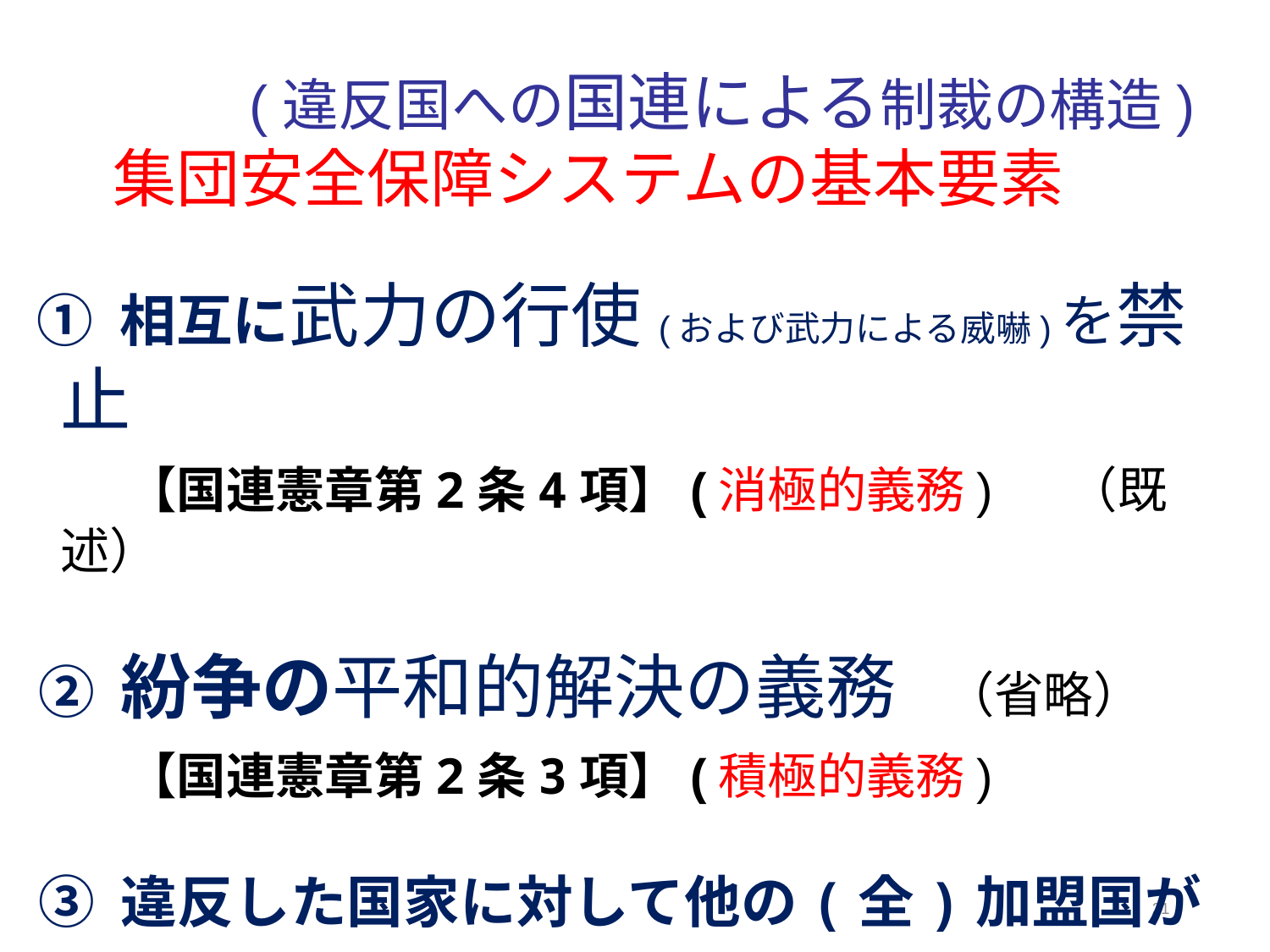

(違反国への国連による制裁の構造)
      集団安全保障システムの基本要素

   ① 相互に武力の行使(および武力による威嚇)を禁止
        【国連憲章第2条4項】(消極的義務) 　（既述）

  ② 紛争の平和的解決の義務    （省略）
        【国連憲章第2条3項】(積極的義務)

  ③ 違反した国家に対して他の(全)加盟国が
     　共同で制裁する【国連憲章第7章】

21